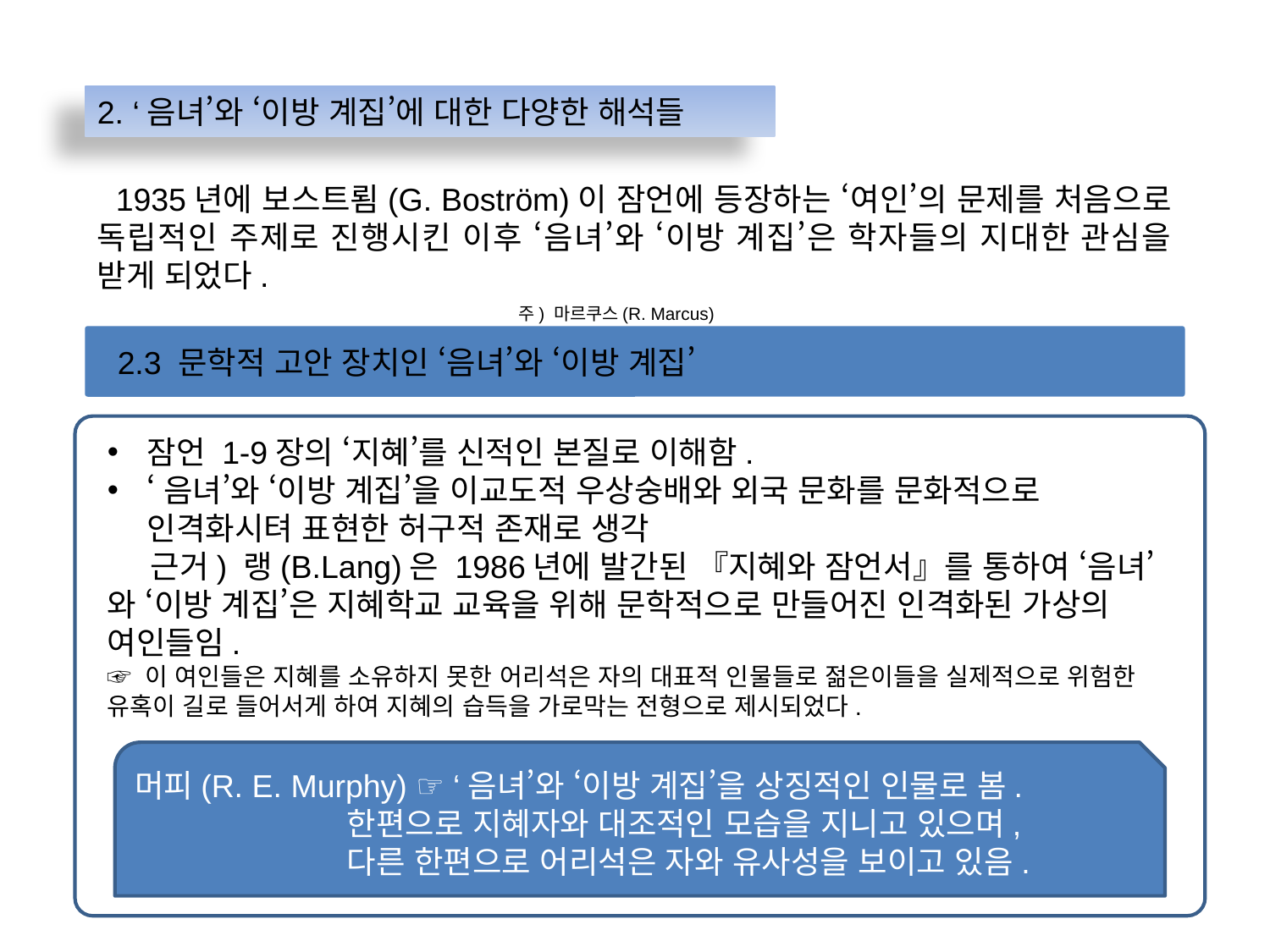

2. ‘음녀’와 ‘이방 계집’에 대한 다양한 해석들

  1935년에 보스트룀(G. Boström)이 잠언에 등장하는 ‘여인’의 문제를 처음으로 독립적인 주제로 진행시킨 이후 ‘음녀’와 ‘이방 계집’은 학자들의 지대한 관심을 받게 되었다.
주) 마르쿠스(R. Marcus)

2.3 문학적 고안 장치인 ‘음녀’와 ‘이방 계집’

잠언 1-9장의 ‘지혜’를 신적인 본질로 이해함.
‘음녀’와 ‘이방 계집’을 이교도적 우상숭배와 외국 문화를 문화적으로 인격화시텨 표현한 허구적 존재로 생각
    근거) 랭(B.Lang)은 1986년에 발간된 『지혜와 잠언서』를 통하여 ‘음녀’와 ‘이방 계집’은 지혜학교 교육을 위해 문학적으로 만들어진 인격화된 가상의 여인들임.
☞ 이 여인들은 지혜를 소유하지 못한 어리석은 자의 대표적 인물들로 젊은이들을 실제적으로 위험한 유혹이 길로 들어서게 하여 지혜의 습득을 가로막는 전형으로 제시되었다.
머피(R. E. Murphy) ☞ ‘음녀’와 ‘이방 계집’을 상징적인 인물로 봄.
                       한편으로 지혜자와 대조적인 모습을 지니고 있으며,
                       다른 한편으로 어리석은 자와 유사성을 보이고 있음.